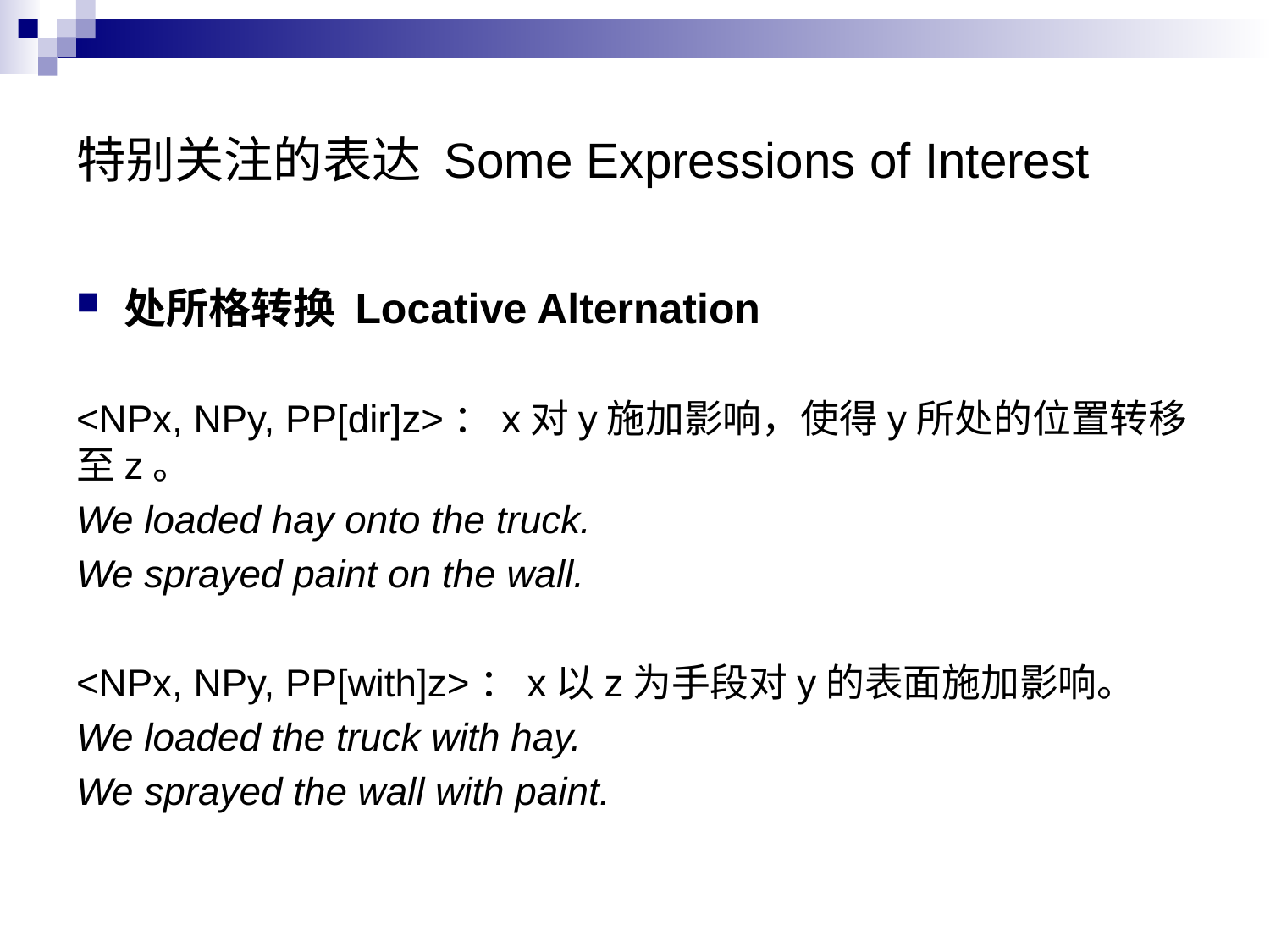

# 特别关注的表达 Some Expressions of Interest
处所格转换 Locative Alternation

<NPx, NPy, PP[dir]z>：x对y施加影响，使得y所处的位置转移至z。
We loaded hay onto the truck.
We sprayed paint on the wall.

<NPx, NPy, PP[with]z>：x以z为手段对y的表面施加影响。
We loaded the truck with hay.
We sprayed the wall with paint.